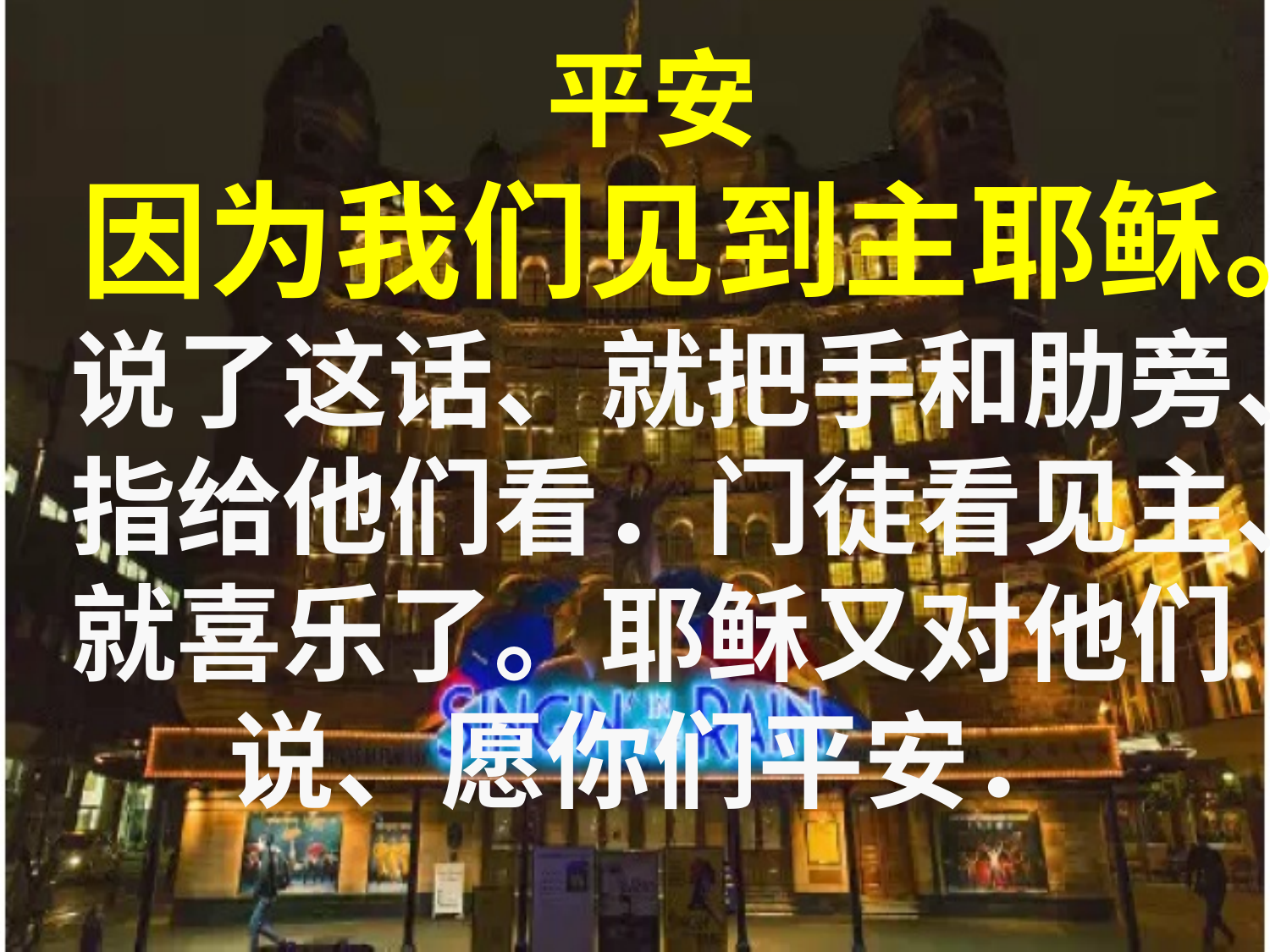

平安

因为我们见到主耶稣。
说了这话、就把手和肋旁、指给他们看．门徒看见主、就喜乐了。耶稣又对他们说、愿你们平安．